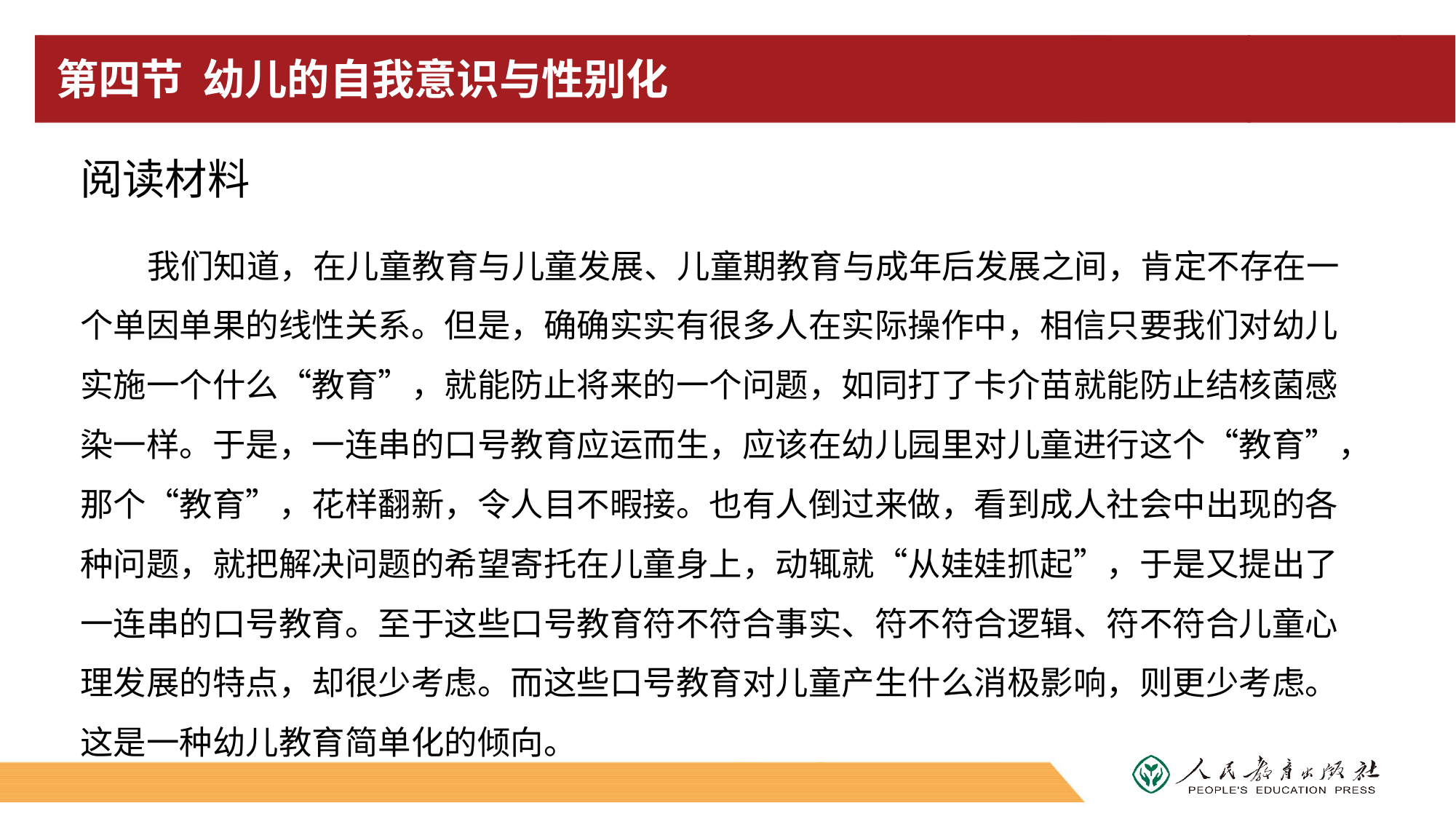

# 第四节  幼儿的自我意识与性别化
阅读材料
我们知道，在儿童教育与儿童发展、儿童期教育与成年后发展之间，肯定不存在一个单因单果的线性关系。但是，确确实实有很多人在实际操作中，相信只要我们对幼儿实施一个什么“教育”，就能防止将来的一个问题，如同打了卡介苗就能防止结核菌感染一样。于是，一连串的口号教育应运而生，应该在幼儿园里对儿童进行这个“教育”，那个“教育”，花样翻新，令人目不暇接。也有人倒过来做，看到成人社会中出现的各种问题，就把解决问题的希望寄托在儿童身上，动辄就“从娃娃抓起”，于是又提出了一连串的口号教育。至于这些口号教育符不符合事实、符不符合逻辑、符不符合儿童心理发展的特点，却很少考虑。而这些口号教育对儿童产生什么消极影响，则更少考虑。这是一种幼儿教育简单化的倾向。